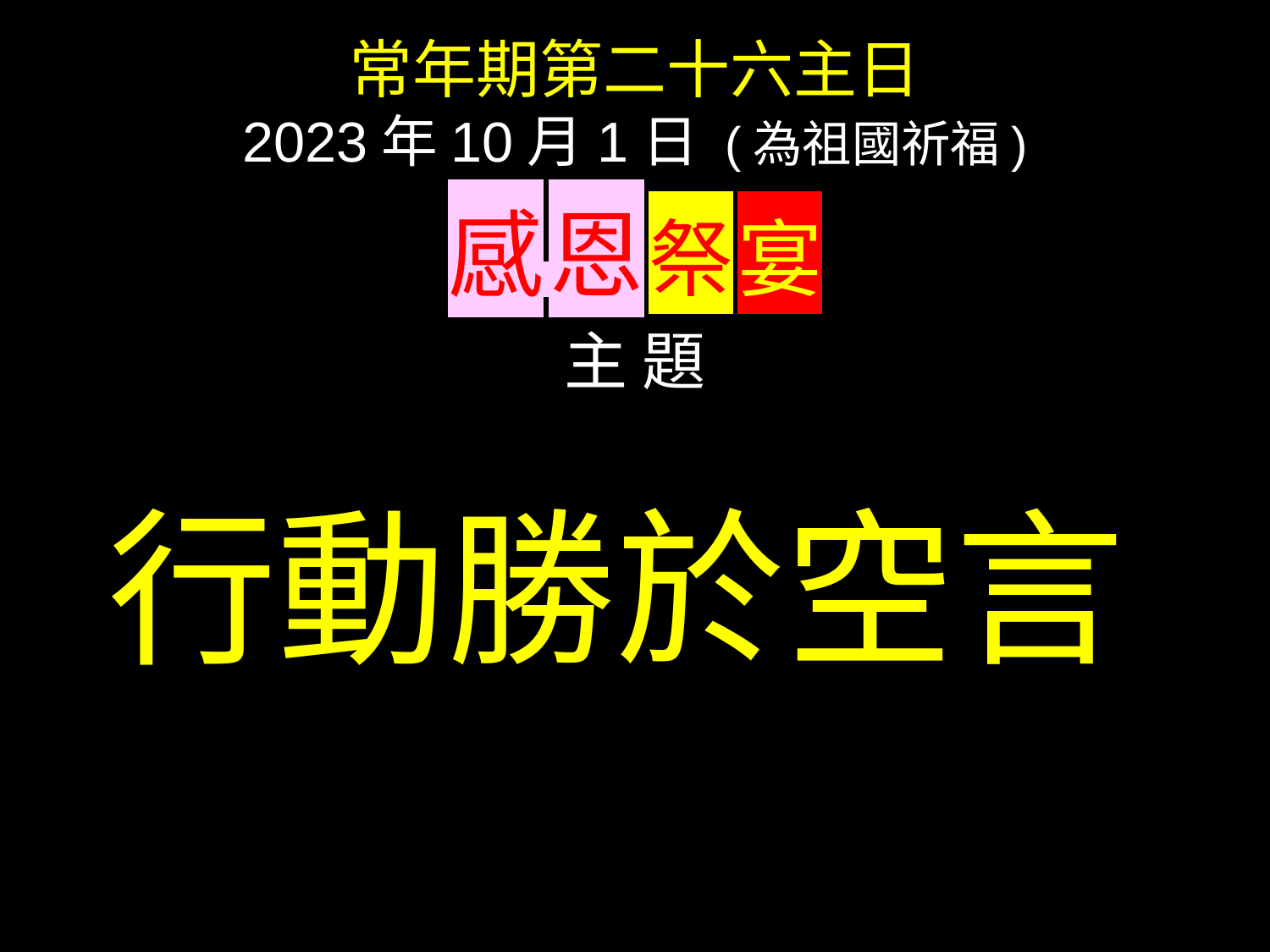

常年期第二十六主日
2023年10月1日 (為祖國祈福)
感 恩 祭 宴

主 題

行動勝於空言